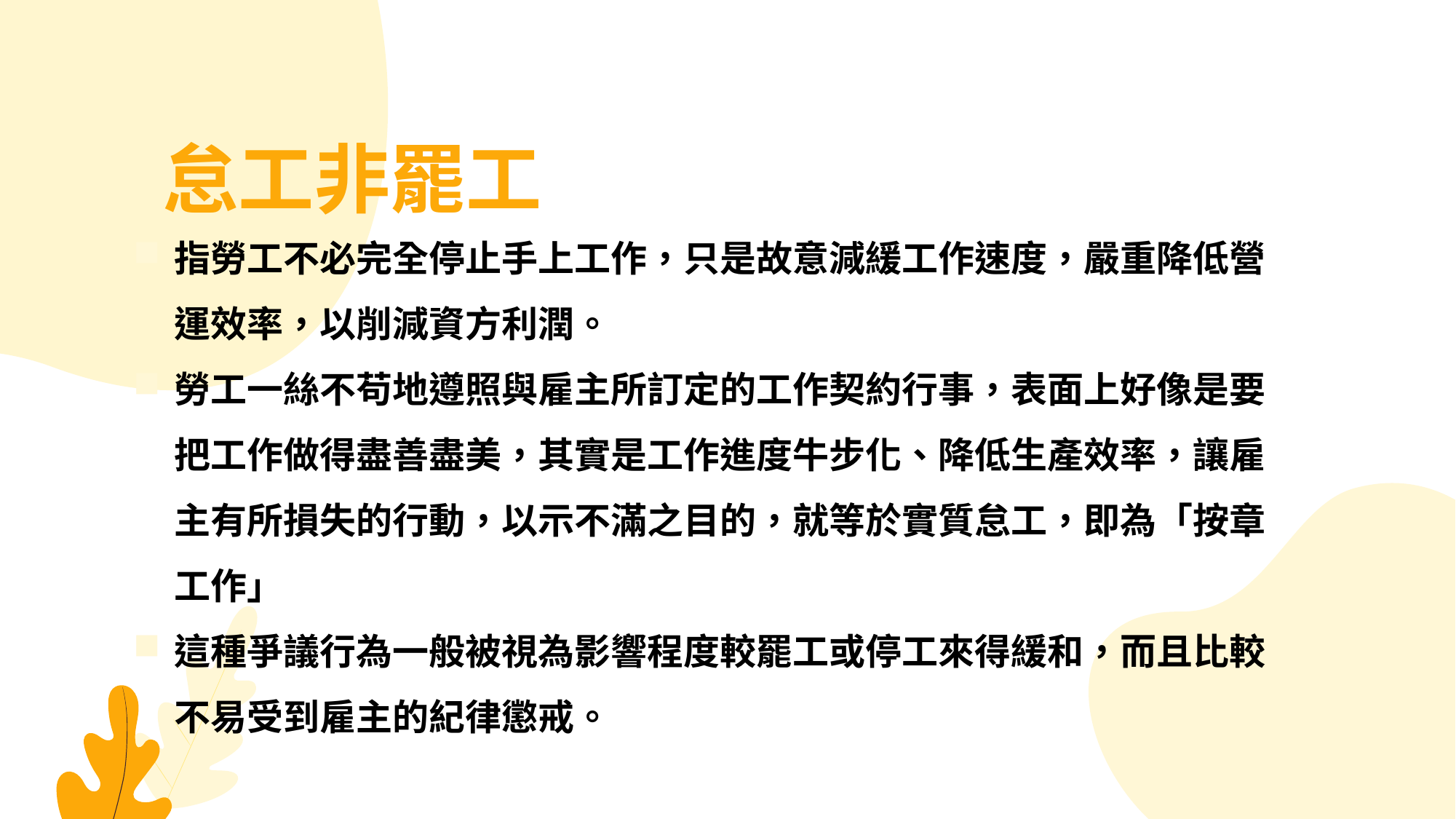

怠工非罷工
指勞工不必完全停止手上工作，只是故意減緩工作速度，嚴重降低營運效率，以削減資方利潤。
勞工一絲不苟地遵照與雇主所訂定的工作契約行事，表面上好像是要把工作做得盡善盡美，其實是工作進度牛步化、降低生產效率，讓雇主有所損失的行動，以示不滿之目的，就等於實質怠工，即為「按章工作」
這種爭議行為一般被視為影響程度較罷工或停工來得緩和，而且比較不易受到雇主的紀律懲戒。